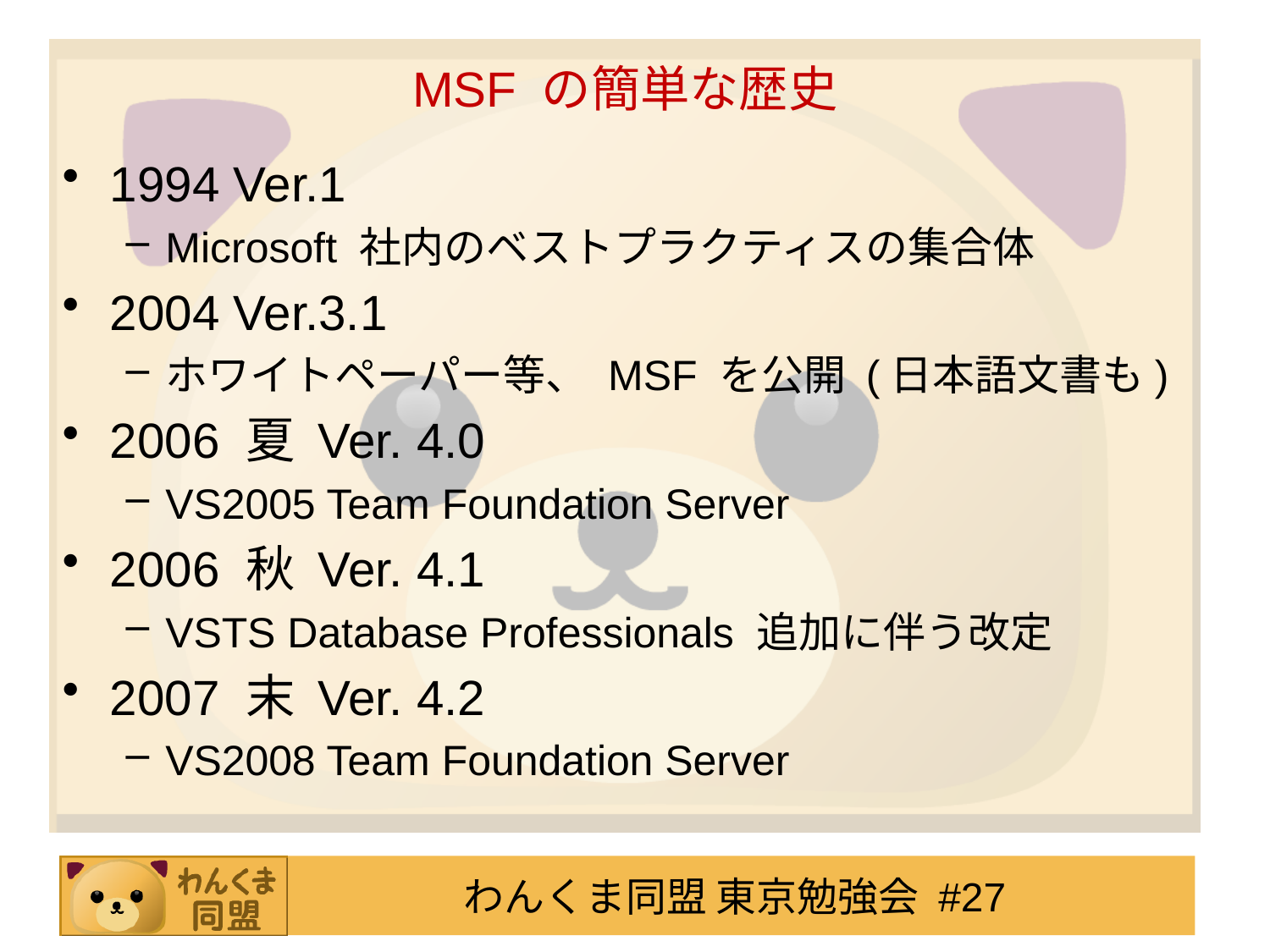

# MSF の簡単な歴史
1994 Ver.1
Microsoft 社内のベストプラクティスの集合体
2004 Ver.3.1
ホワイトペーパー等、 MSF を公開 (日本語文書も)
2006 夏 Ver. 4.0
VS2005 Team Foundation Server
2006 秋 Ver. 4.1
VSTS Database Professionals 追加に伴う改定
2007 末 Ver. 4.2
VS2008 Team Foundation Server